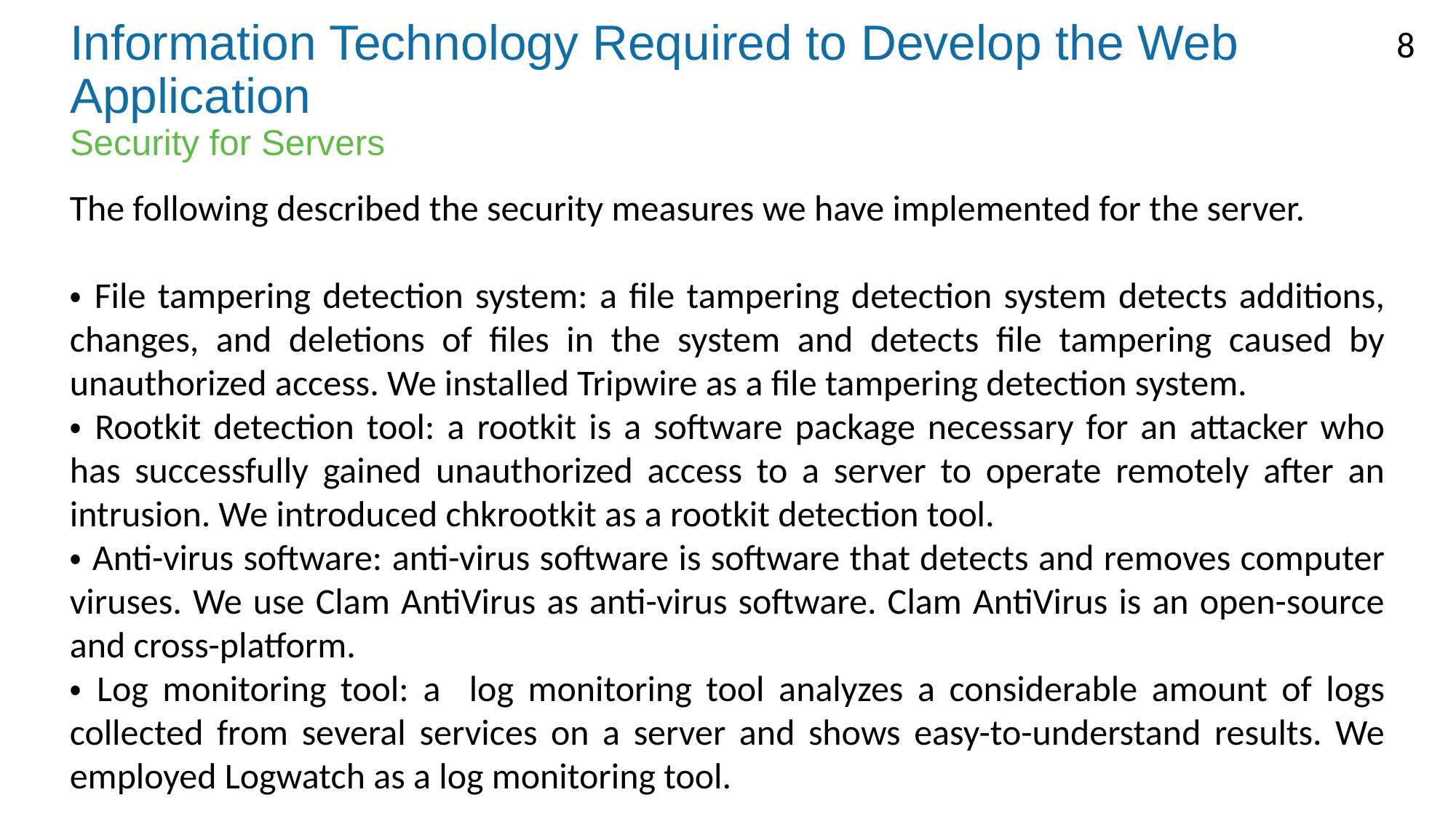

# Information Technology Required to Develop the Web Application Security for Servers
The following described the security measures we have implemented for the server.

・File tampering detection system: a file tampering detection system detects additions, changes, and deletions of files in the system and detects file tampering caused by unauthorized access. We installed Tripwire as a file tampering detection system.
・Rootkit detection tool: a rootkit is a software package necessary for an attacker who has successfully gained unauthorized access to a server to operate remotely after an intrusion. We introduced chkrootkit as a rootkit detection tool.
・Anti-virus software: anti-virus software is software that detects and removes computer viruses. We use Clam AntiVirus as anti-virus software. Clam AntiVirus is an open-source and cross-platform.
・Log monitoring tool: a  log monitoring tool analyzes a considerable amount of logs collected from several services on a server and shows easy-to-understand results. We employed Logwatch as a log monitoring tool.